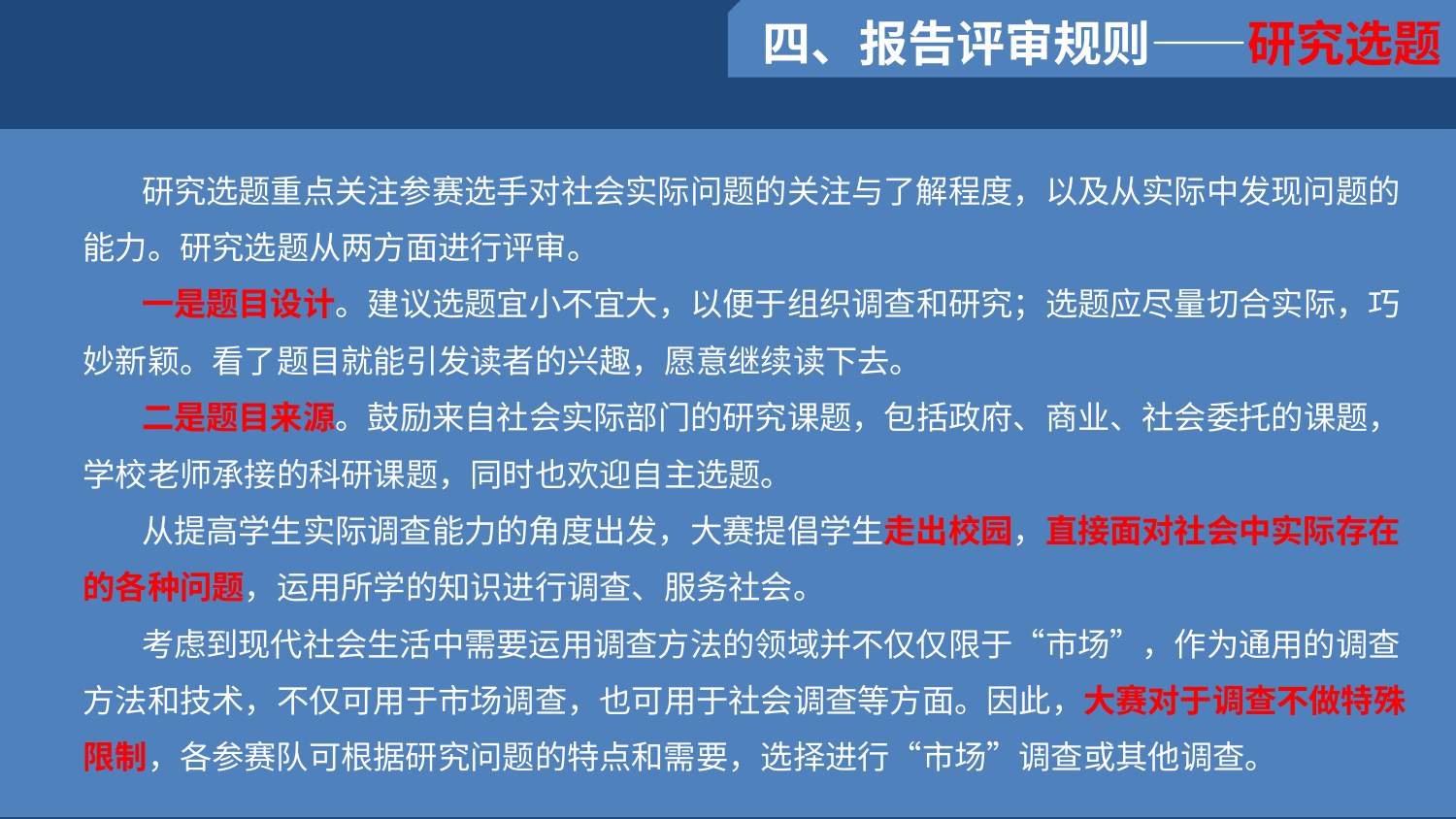

四、报告评审规则——研究选题

       研究选题重点关注参赛选手对社会实际问题的关注与了解程度，以及从实际中发现问题的能力。研究选题从两方面进行评审。
       一是题目设计。建议选题宜小不宜大，以便于组织调查和研究；选题应尽量切合实际，巧妙新颖。看了题目就能引发读者的兴趣，愿意继续读下去。
       二是题目来源。鼓励来自社会实际部门的研究课题，包括政府、商业、社会委托的课题，学校老师承接的科研课题，同时也欢迎自主选题。
       从提高学生实际调查能力的角度出发，大赛提倡学生走出校园，直接面对社会中实际存在的各种问题，运用所学的知识进行调查、服务社会。
       考虑到现代社会生活中需要运用调查方法的领域并不仅仅限于“市场”，作为通用的调查方法和技术，不仅可用于市场调查，也可用于社会调查等方面。因此，大赛对于调查不做特殊限制，各参赛队可根据研究问题的特点和需要，选择进行“市场”调查或其他调查。